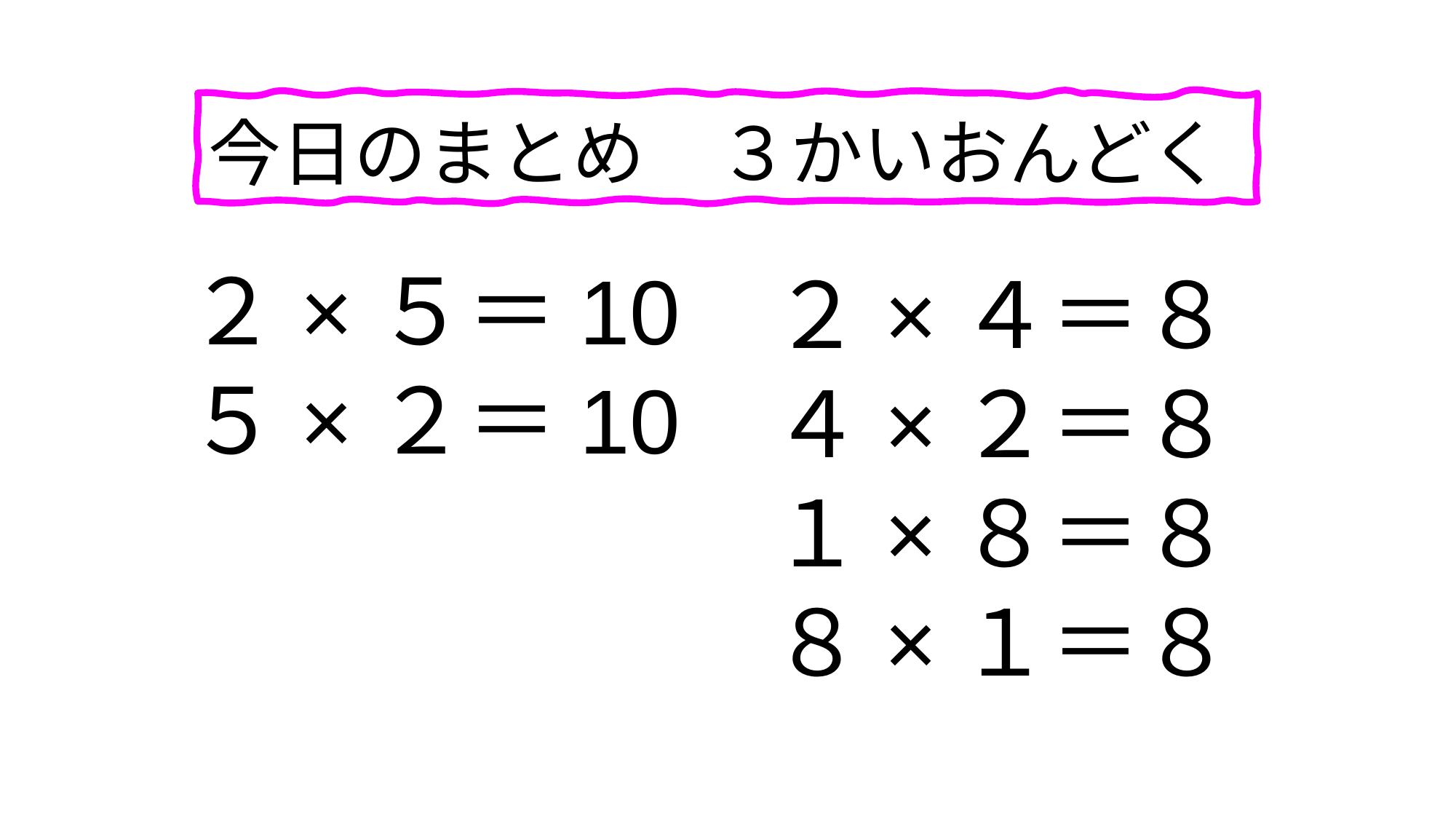

今日のまとめ　３かいおんどく
２×５＝10
５×２＝10
２×４＝８
４×２＝８
１×８＝８
８×１＝８